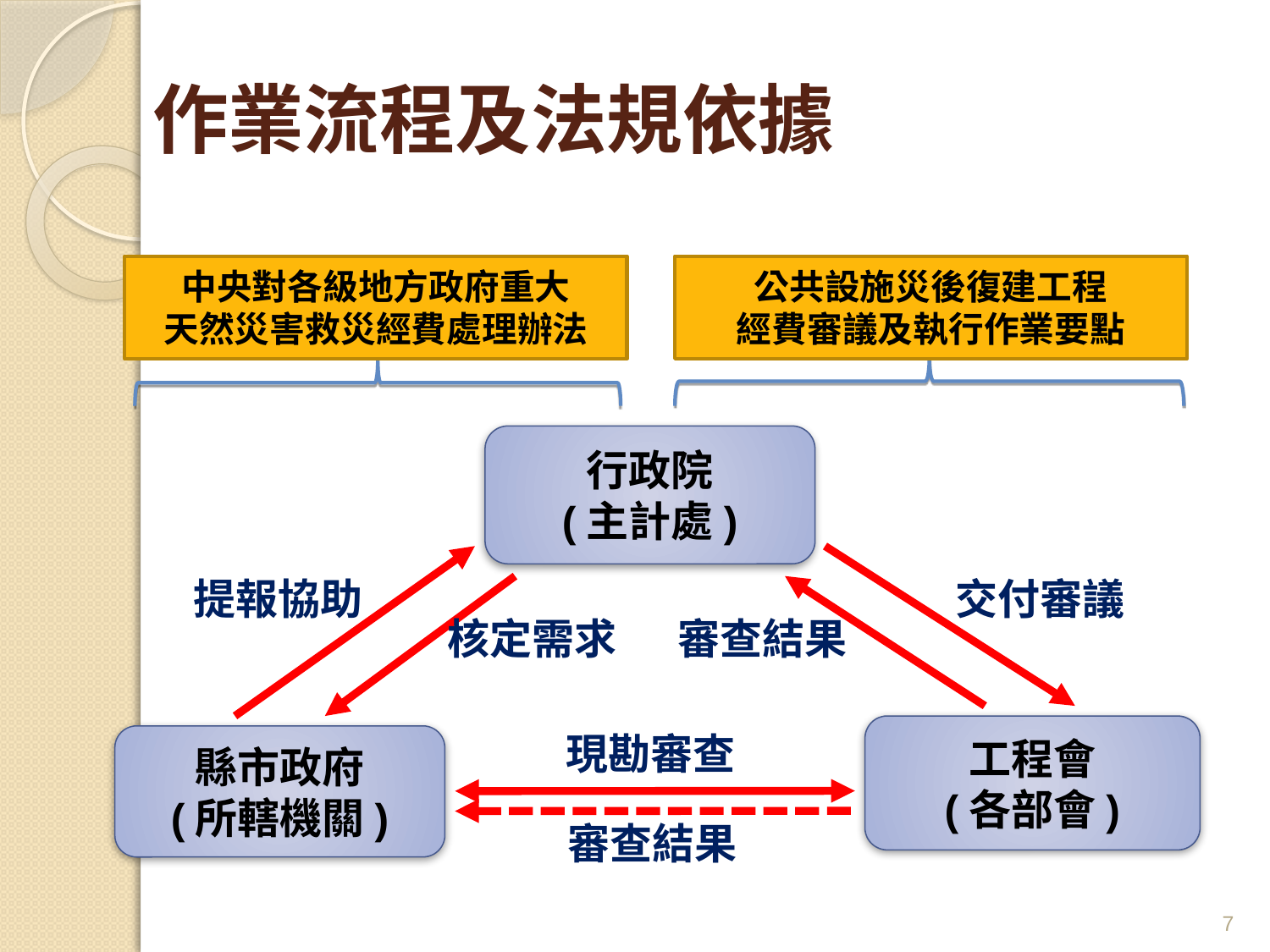

# 作業流程及法規依據

中央對各級地方政府重大
天然災害救災經費處理辦法
中央對各級地方政府重大
天然災害救災經費處理辦法
公共設施災後復建工程
經費審議及執行作業要點
公共設施災後復建工程
經費審議及執行作業要點
行政院
(主計處)

提報協助
交付審議

核定需求
審查結果
工程會
(各部會)
現勘審查
縣市政府
(所轄機關)

審查結果
7